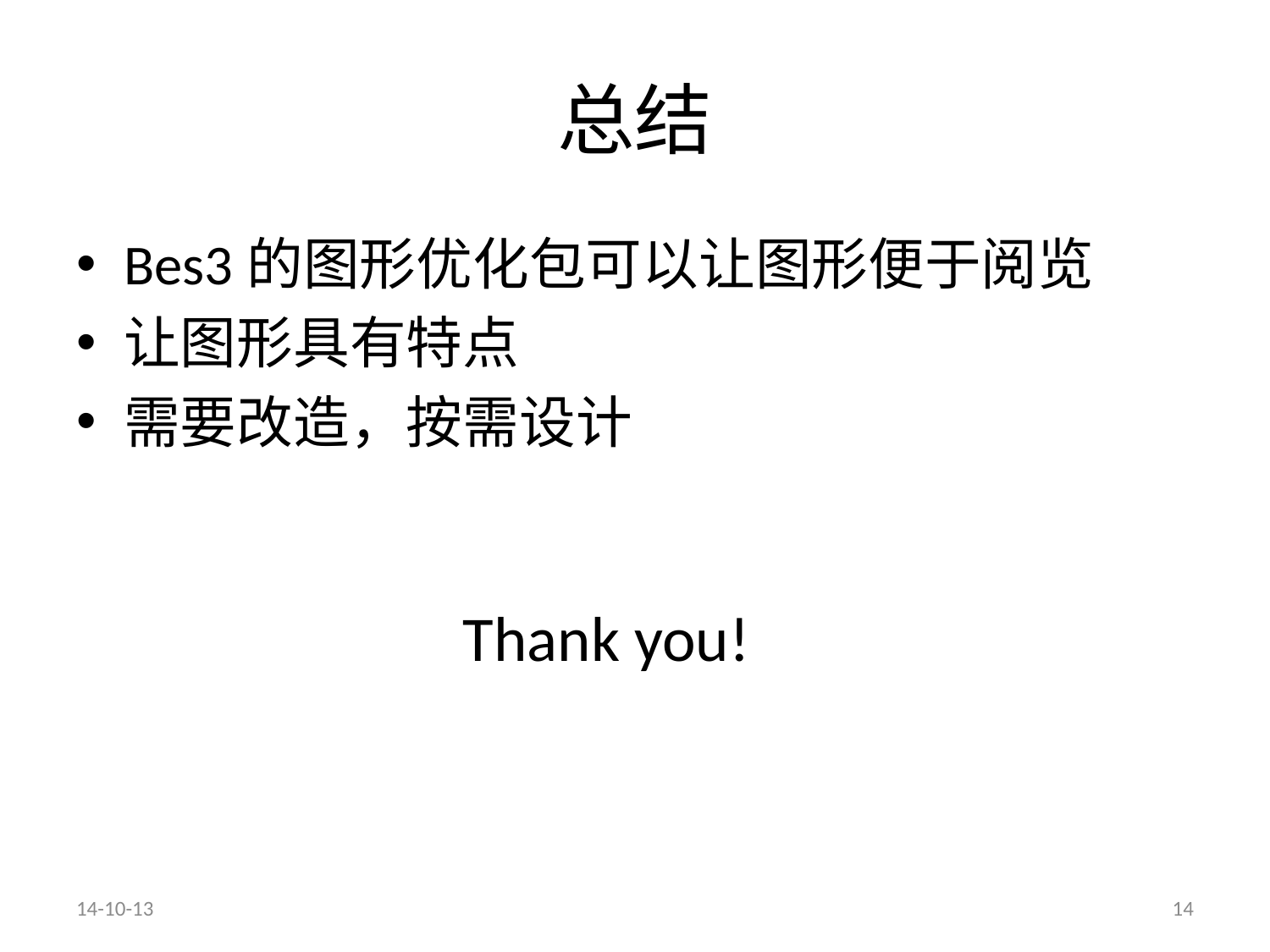

# 总结
Bes3的图形优化包可以让图形便于阅览
让图形具有特点
需要改造，按需设计
Thank you!
14-10-13
14